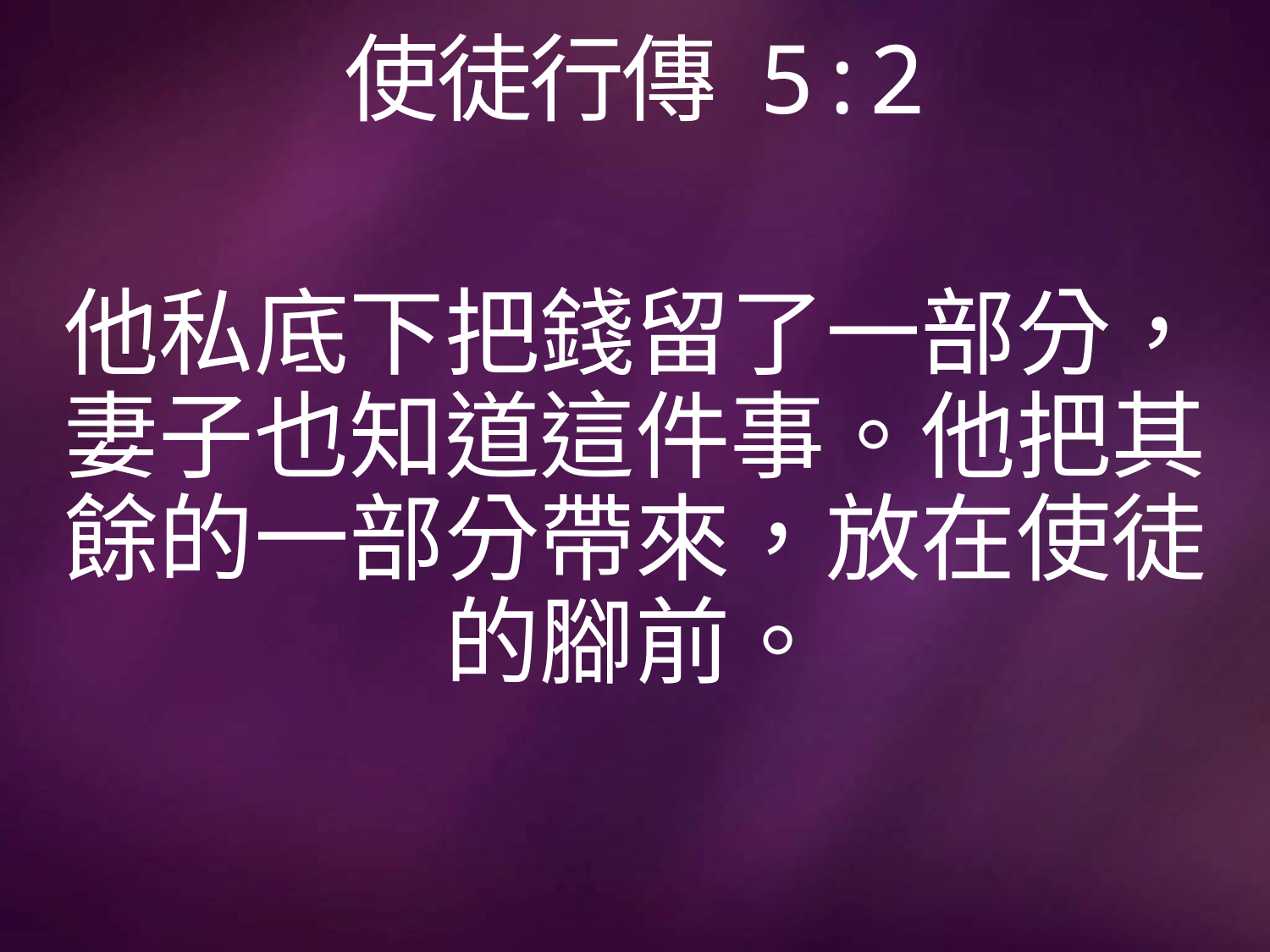

# 使徒行傳 5:2
他私底下把錢留了一部分，妻子也知道這件事。他把其餘的一部分帶來，放在使徒的腳前。